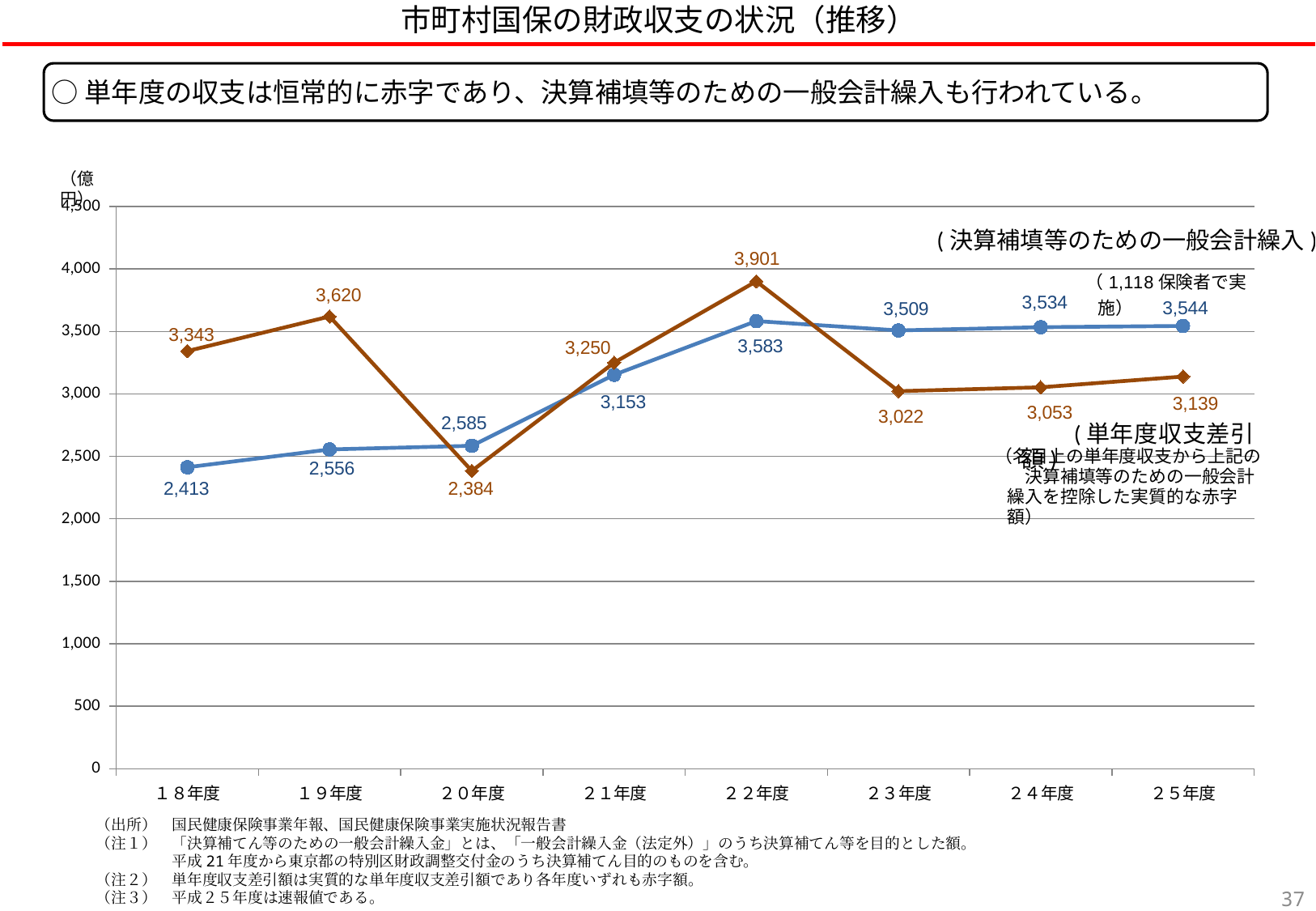

市町村国保の財政収支の状況（推移）
○単年度の収支は恒常的に赤字であり、決算補填等のための一般会計繰入も行われている。
（億円）

### Chart

| Category | 決算補てんのための一般会計繰入金 | 単年度収支差引額 |
|---|---|---|
| １８年度 | 2413.0 | 3343.0 |
| １９年度 | 2556.0 | 3620.0 |
| ２０年度 | 2585.0 | 2384.0 |
| ２１年度 | 3153.0 | 3250.0 |
| ２２年度 | 3583.0 | 3901.0 |
| ２３年度 | 3508.0 | 3022.0 |
| ２４年度 | 3534.0 | 3053.0 |
| ２５年度 | 3544.0 | 3139.0 |
(決算補填等のための一般会計繰入)
（出所）　国民健康保険事業年報、国民健康保険事業実施状況報告書
（注１）　「決算補てん等のための一般会計繰入金」とは、「一般会計繰入金（法定外）」のうち決算補てん等を目的とした額。
　　　　　平成21年度から東京都の特別区財政調整交付金のうち決算補てん目的のものを含む。
（注２）　単年度収支差引額は実質的な単年度収支差引額であり各年度いずれも赤字額。
（注３）　平成２５年度は速報値である。
37